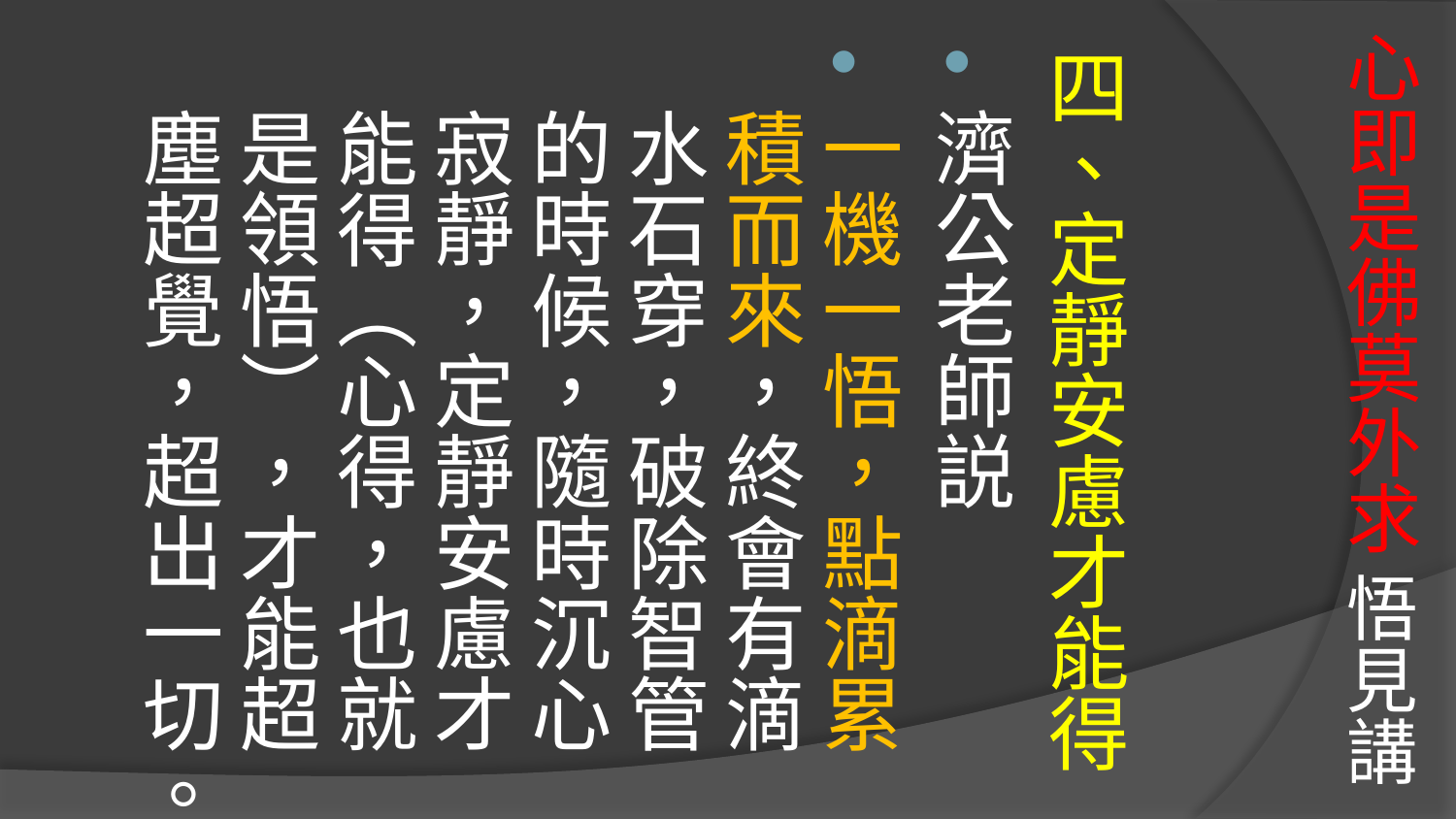

# 心即是佛莫外求 悟見講
四、定靜安慮才能得
濟公老師説
一機一悟，點滴累積而來，終會有滴水石穿，破除智管的時候，隨時沉心寂靜，定靜安慮才能得（心得，也就是領悟），才能超塵超覺，超出一切。